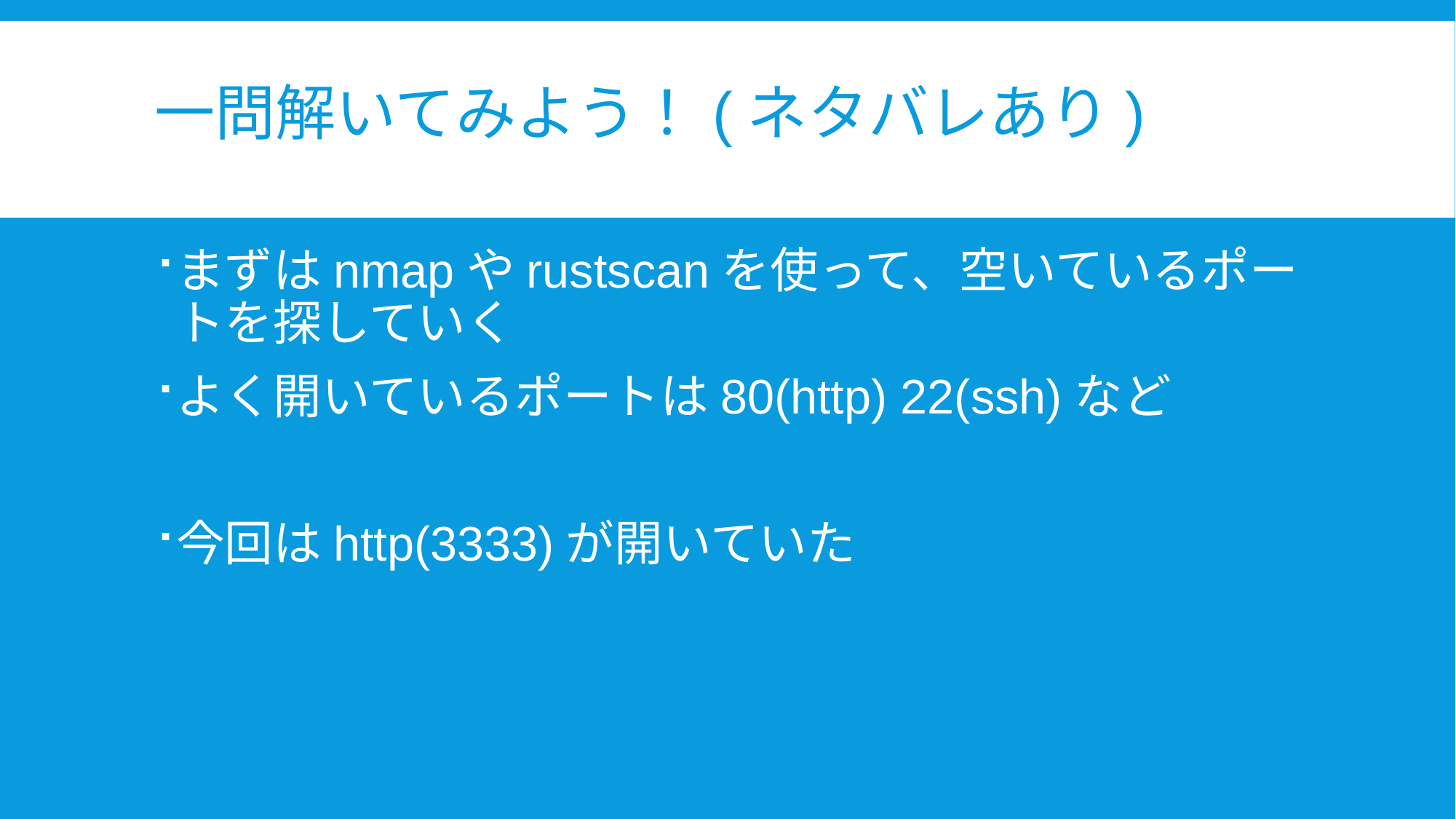

# 一問解いてみよう！(ネタバレあり)
まずはnmapやrustscanを使って、空いているポートを探していく
よく開いているポートは80(http) 22(ssh)など

今回はhttp(3333)が開いていた